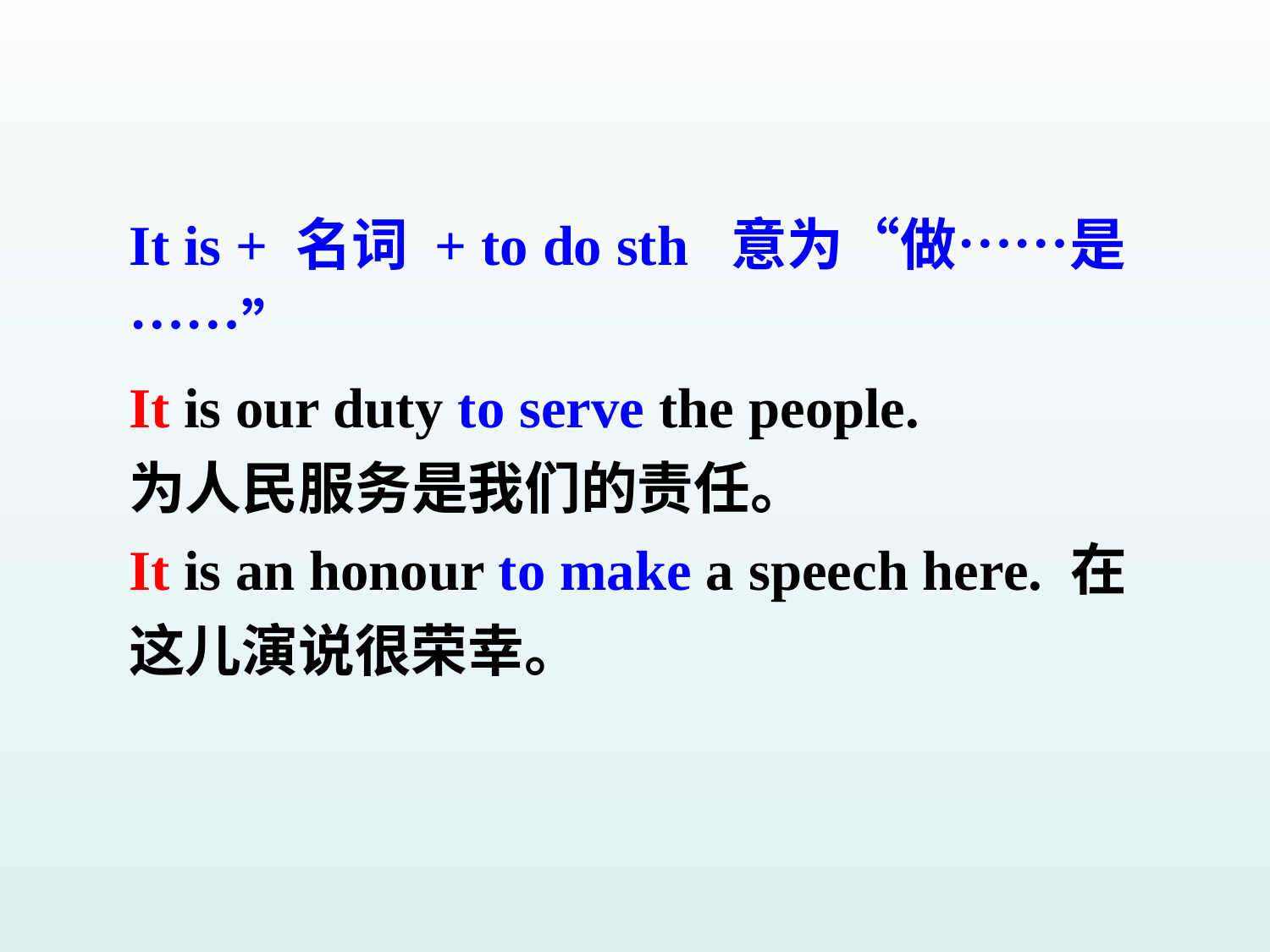

It is + 名词 + to do sth  意为“做……是……”
It is our duty to serve the people.
为人民服务是我们的责任。
It is an honour to make a speech here. 在这儿演说很荣幸。